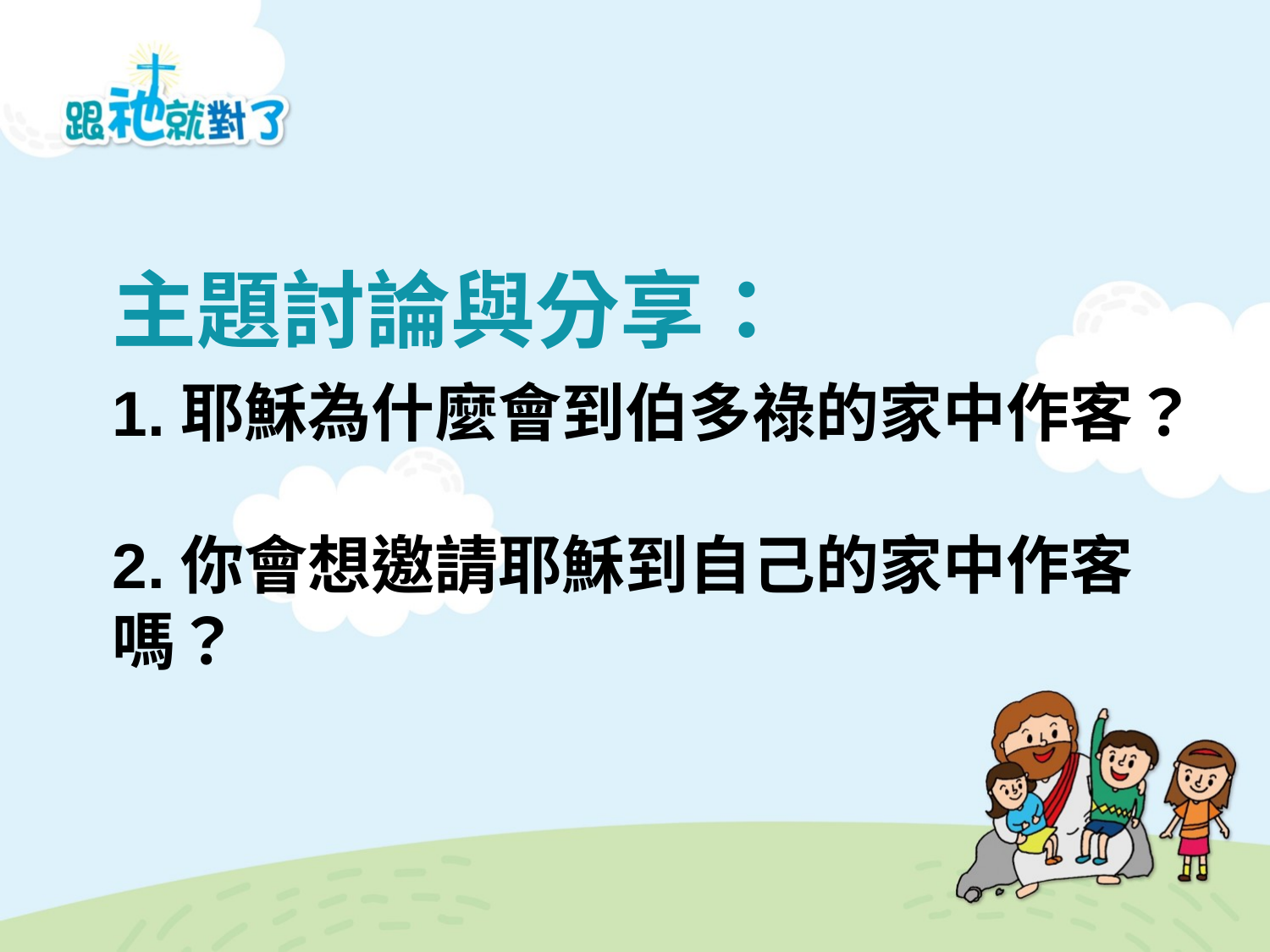

主題討論與分享：
1.耶穌為什麼會到伯多祿的家中作客？

2.你會想邀請耶穌到自己的家中作客嗎？